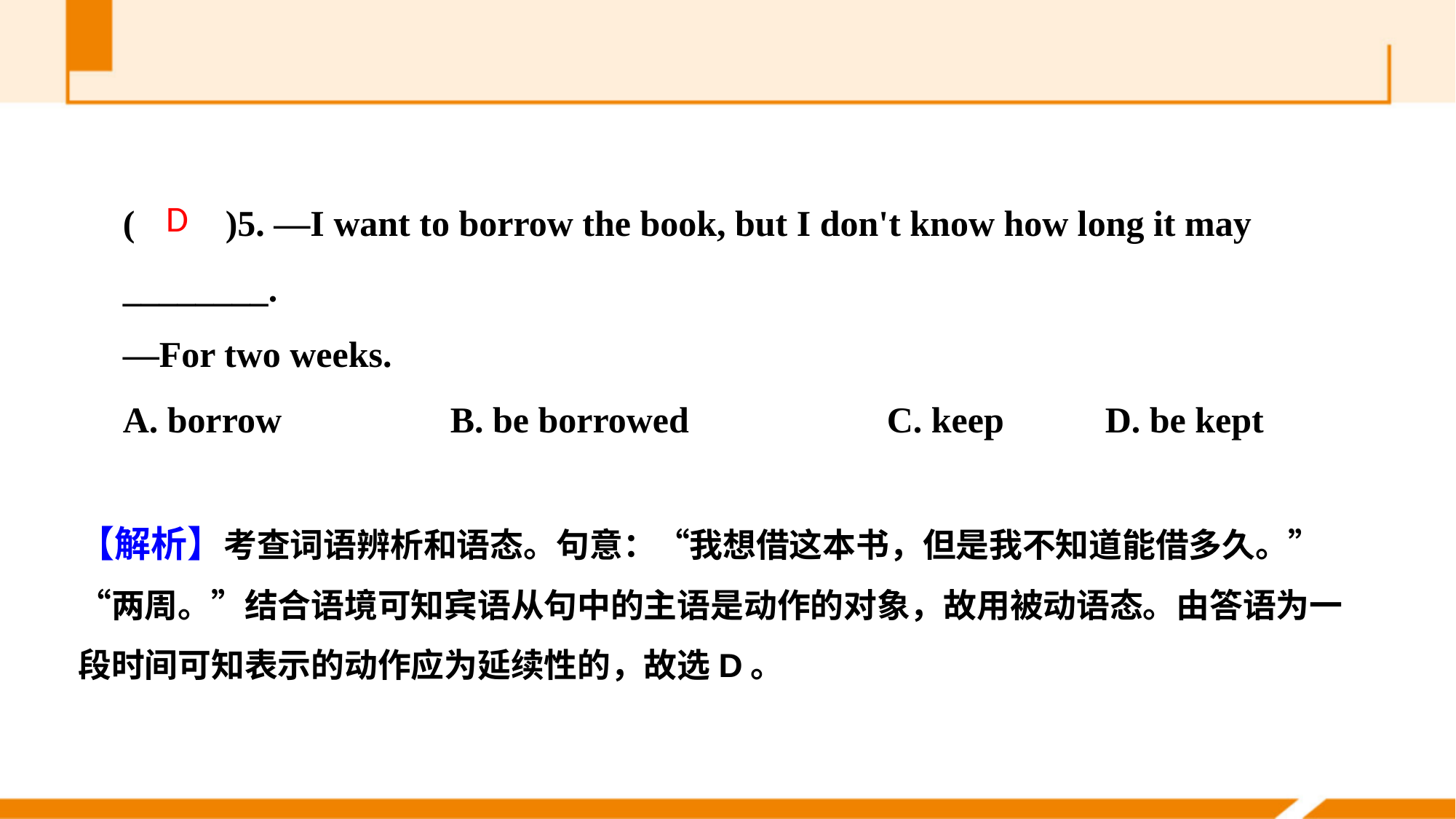

(　　)5. —I want to borrow the book, but I don't know how long it may ________.
—For two weeks.
A. borrow  		B. be borrowed		C. keep  	D. be kept
D
【解析】考查词语辨析和语态。句意：“我想借这本书，但是我不知道能借多久。”“两周。”结合语境可知宾语从句中的主语是动作的对象，故用被动语态。由答语为一段时间可知表示的动作应为延续性的，故选D。